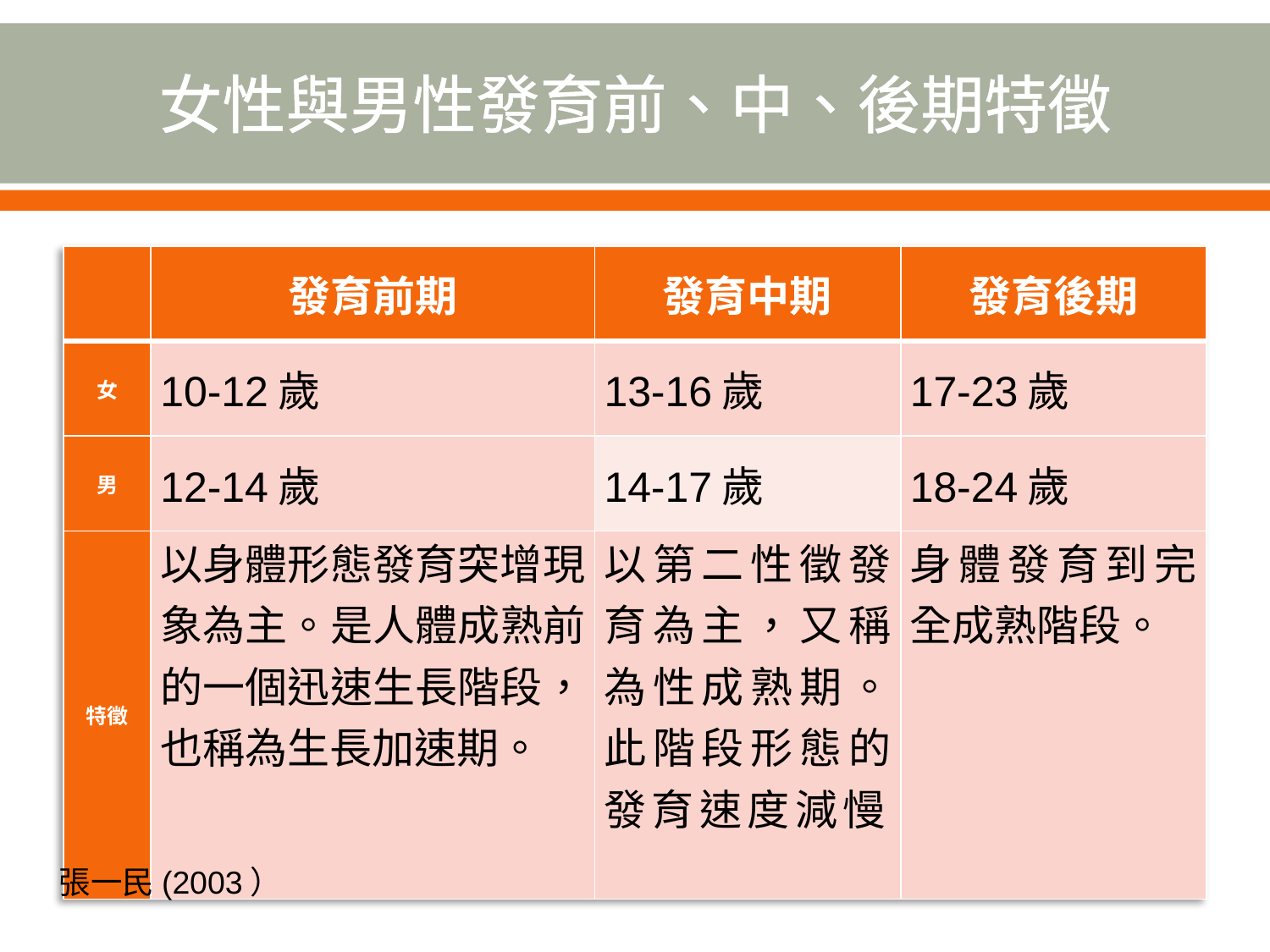

# 女性與男性發育前、中、後期特徵
|  | 發育前期 | 發育中期 | 發育後期 |
| --- | --- | --- | --- |
| 女 | 10-12歲 | 13-16歲 | 17-23歲 |
| 男 | 12-14歲 | 14-17歲 | 18-24歲 |
| 特徵 | 以身體形態發育突增現象為主。是人體成熟前的一個迅速生長階段，也稱為生長加速期。 | 以第二性徵發育為主，又稱為性成熟期。此階段形態的發育速度減慢。 | 身體發育到完全成熟階段。 |
張一民(2003）